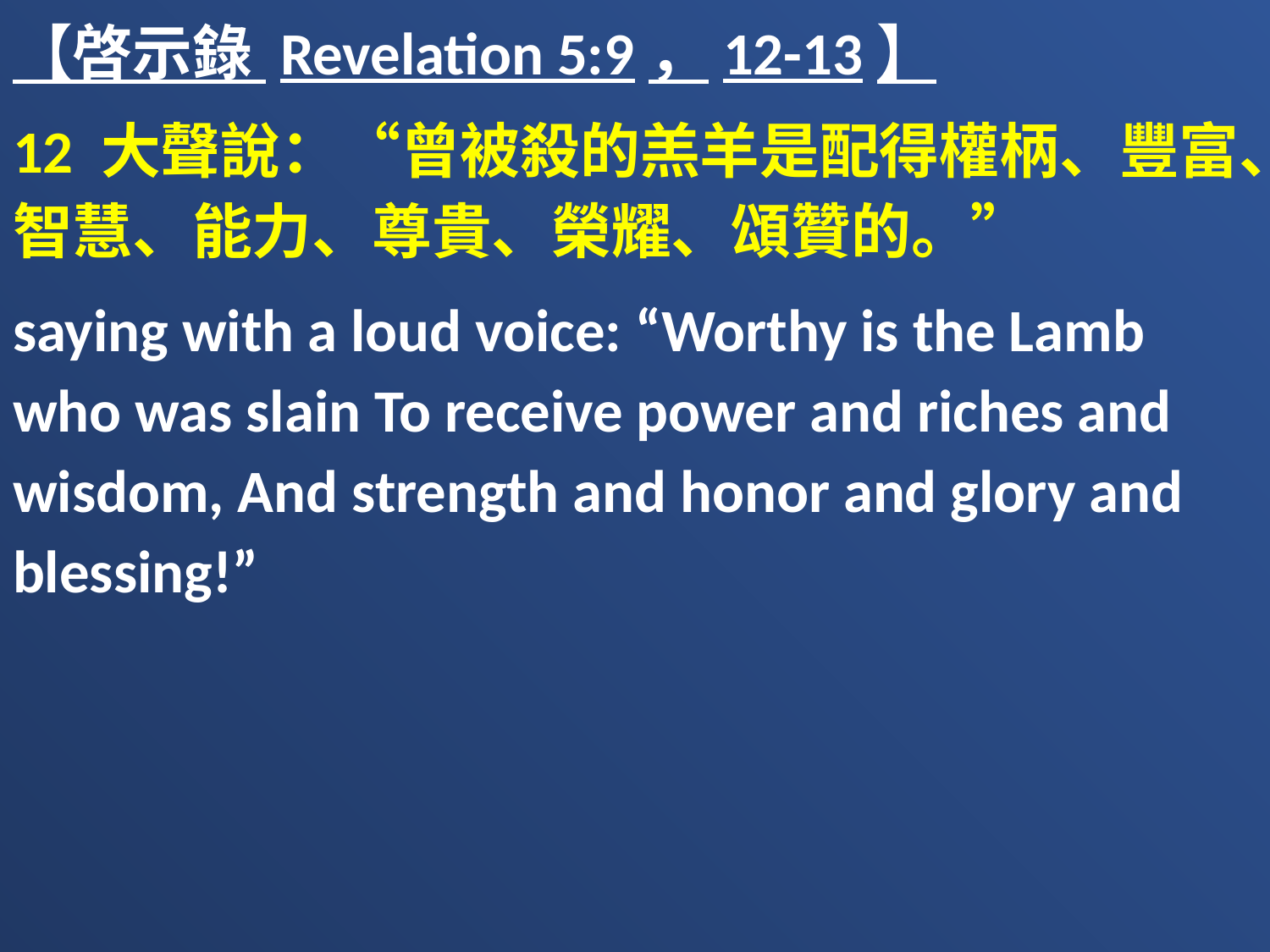

【啓示錄 Revelation 5:9，12-13】
12 大聲說：“曾被殺的羔羊是配得權柄、豐富、智慧、能力、尊貴、榮耀、頌贊的。”
saying with a loud voice: “Worthy is the Lamb who was slain To receive power and riches and wisdom, And strength and honor and glory and blessing!”